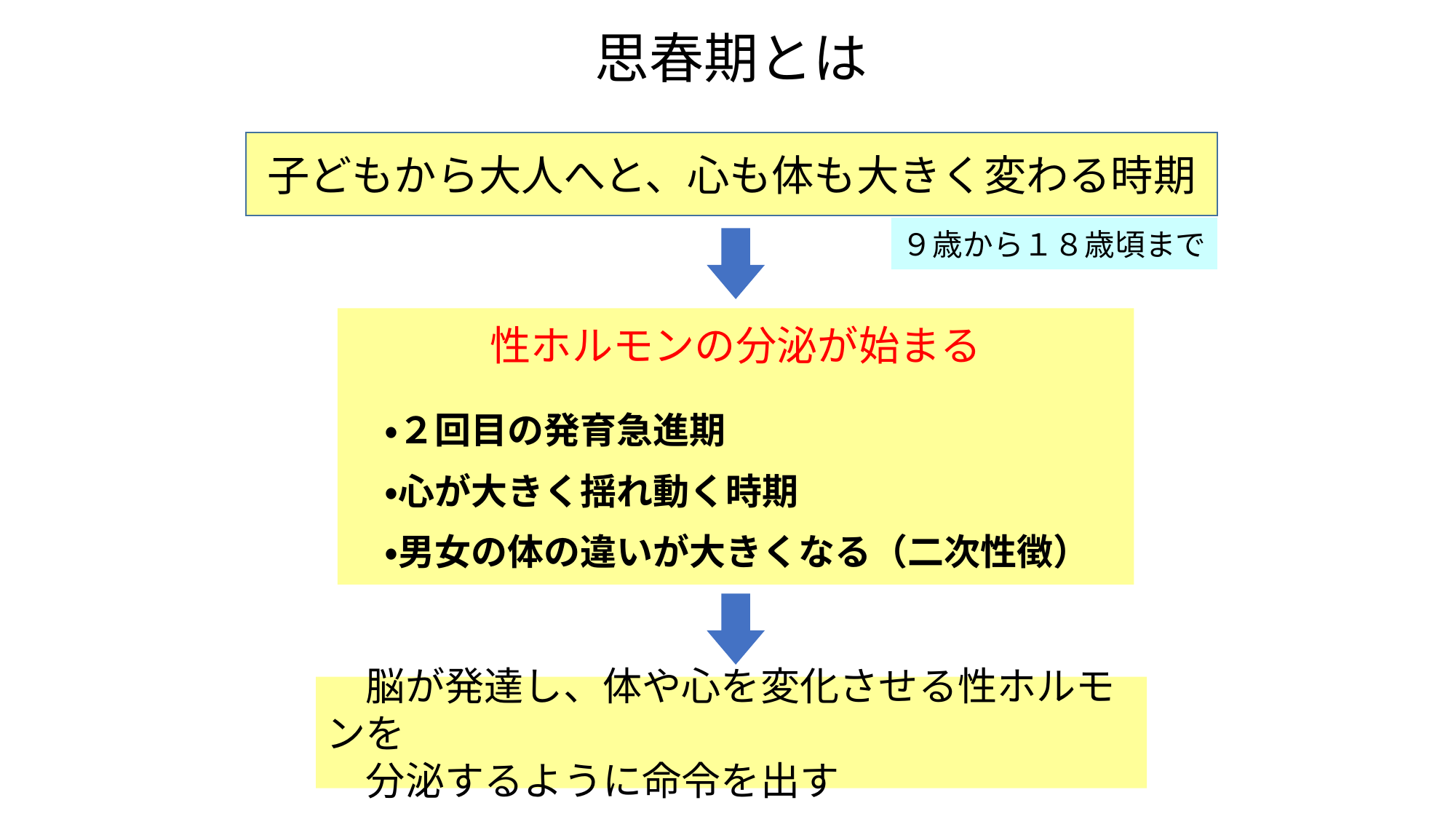

# 思春期とは
子どもから大人へと、心も体も大きく変わる時期
９歳から１８歳頃まで

性ホルモンの分泌が始まる

　・２回目の発育急進期
　・心が大きく揺れ動く時期
　・男女の体の違いが大きくなる（二次性徴）

　脳が発達し、体や心を変化させる性ホルモンを
　分泌するように命令を出す